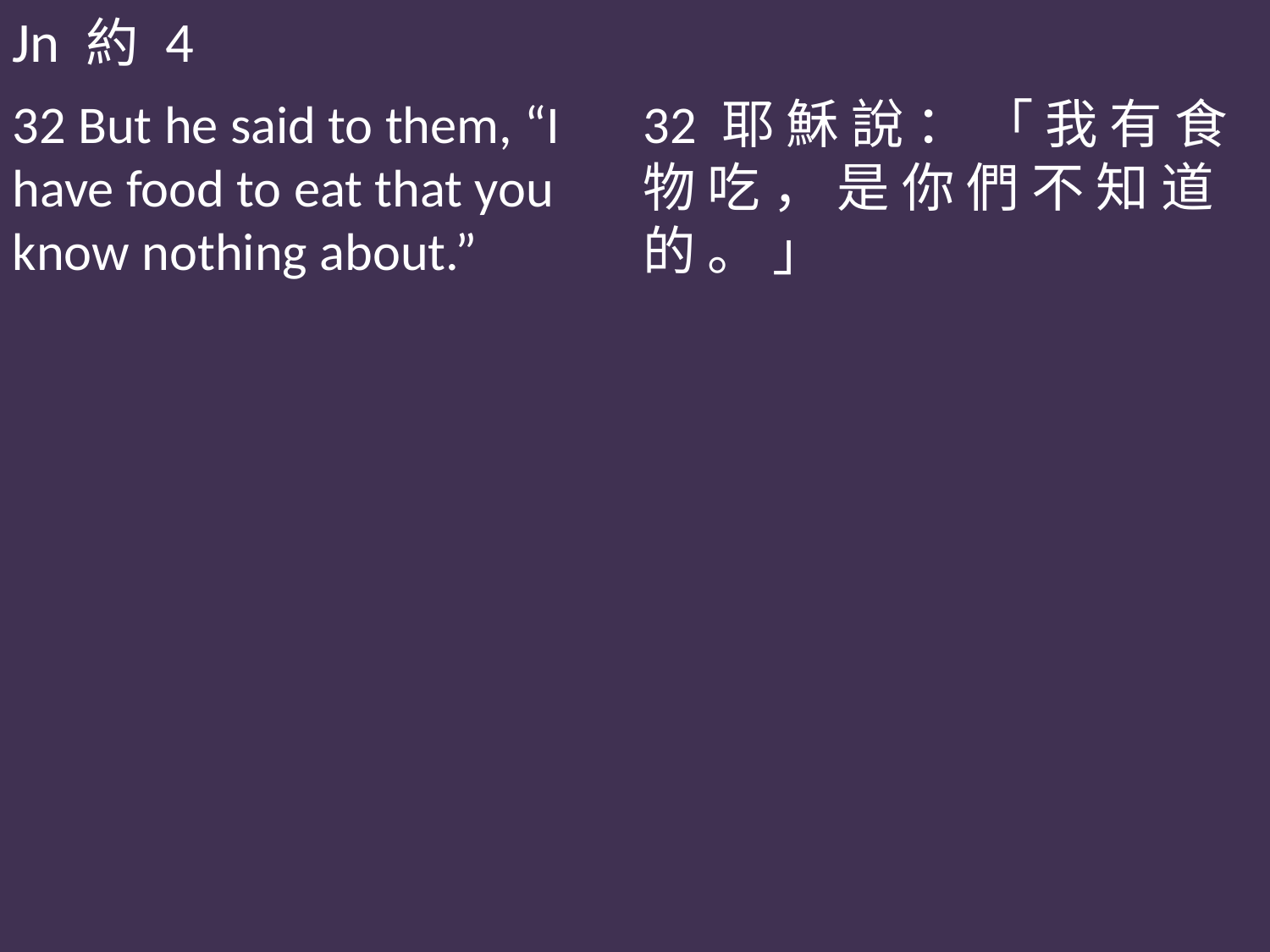

Jn 約 4
32 But he said to them, “I have food to eat that you know nothing about.”
32 耶 穌 說 ： 「 我 有 食 物 吃 ， 是 你 們 不 知 道 的 。 」